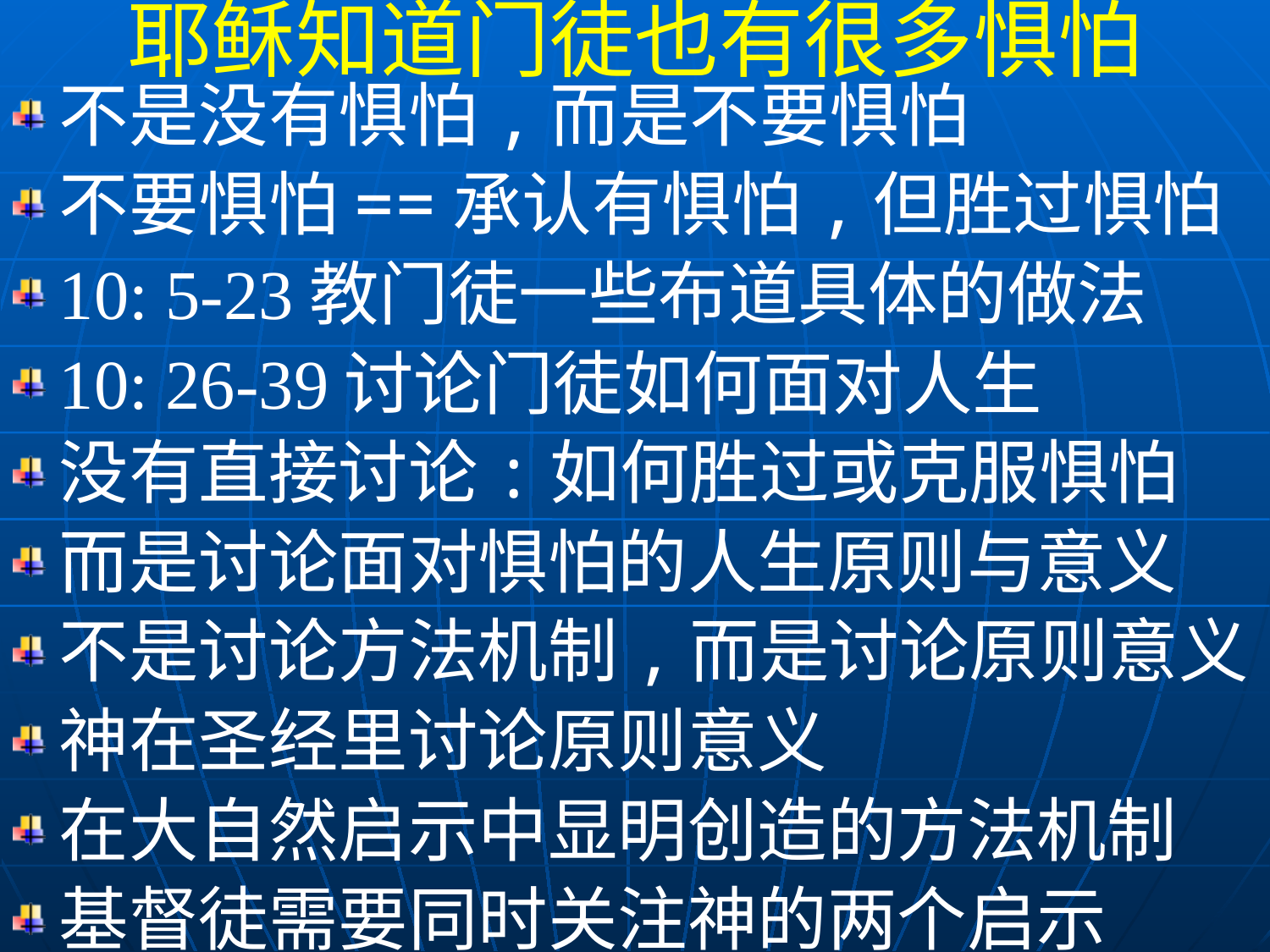

耶稣知道门徒也有很多惧怕
不是没有惧怕,而是不要惧怕
不要惧怕==承认有惧怕,但胜过惧怕
10: 5-23教门徒一些布道具体的做法
10: 26-39讨论门徒如何面对人生
没有直接讨论:如何胜过或克服惧怕
而是讨论面对惧怕的人生原则与意义
不是讨论方法机制,而是讨论原则意义
神在圣经里讨论原则意义
在大自然启示中显明创造的方法机制
基督徒需要同时关注神的两个启示